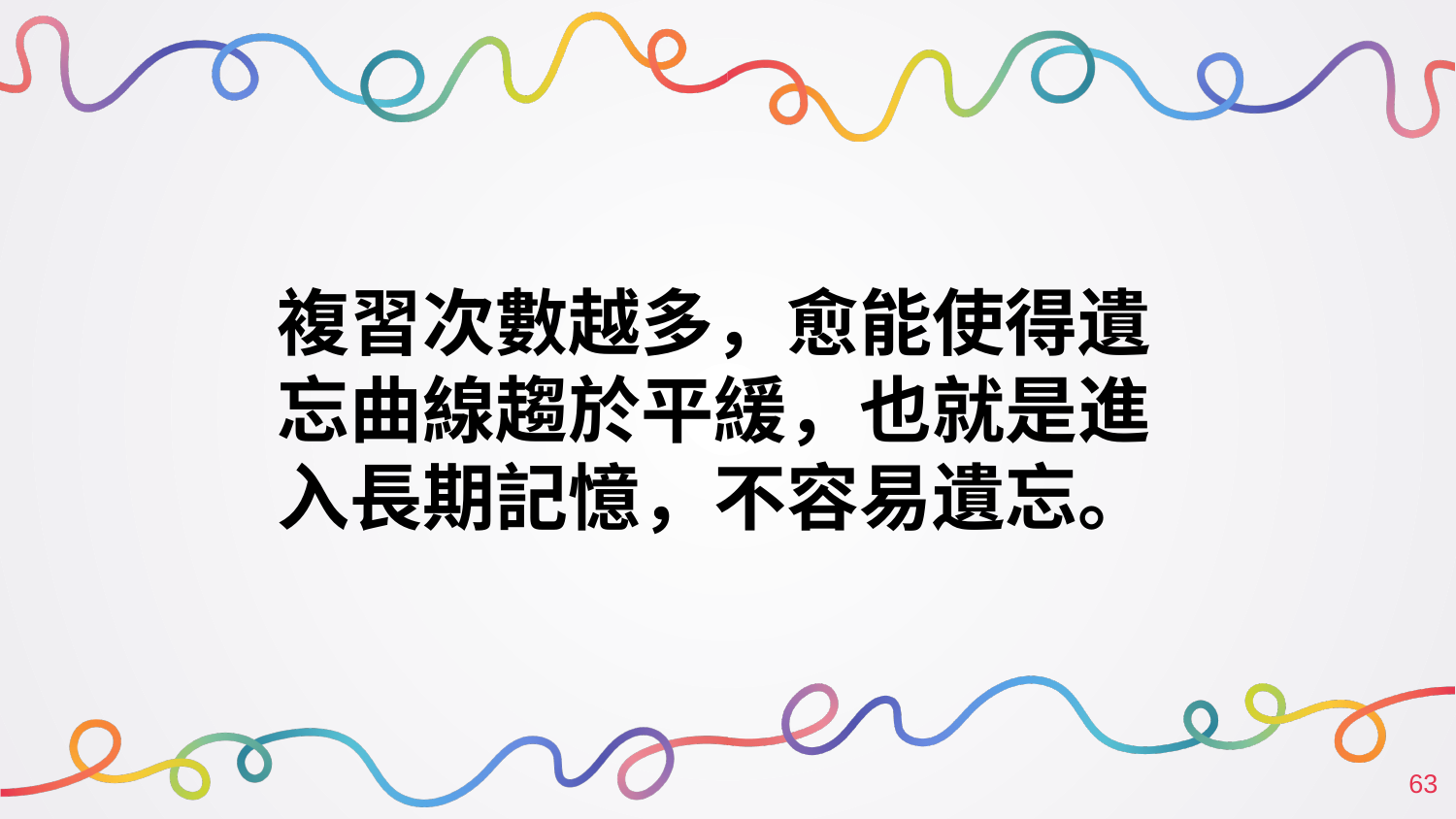

複習次數越多，愈能使得遺忘曲線趨於平緩，也就是進入長期記憶，不容易遺忘。
63